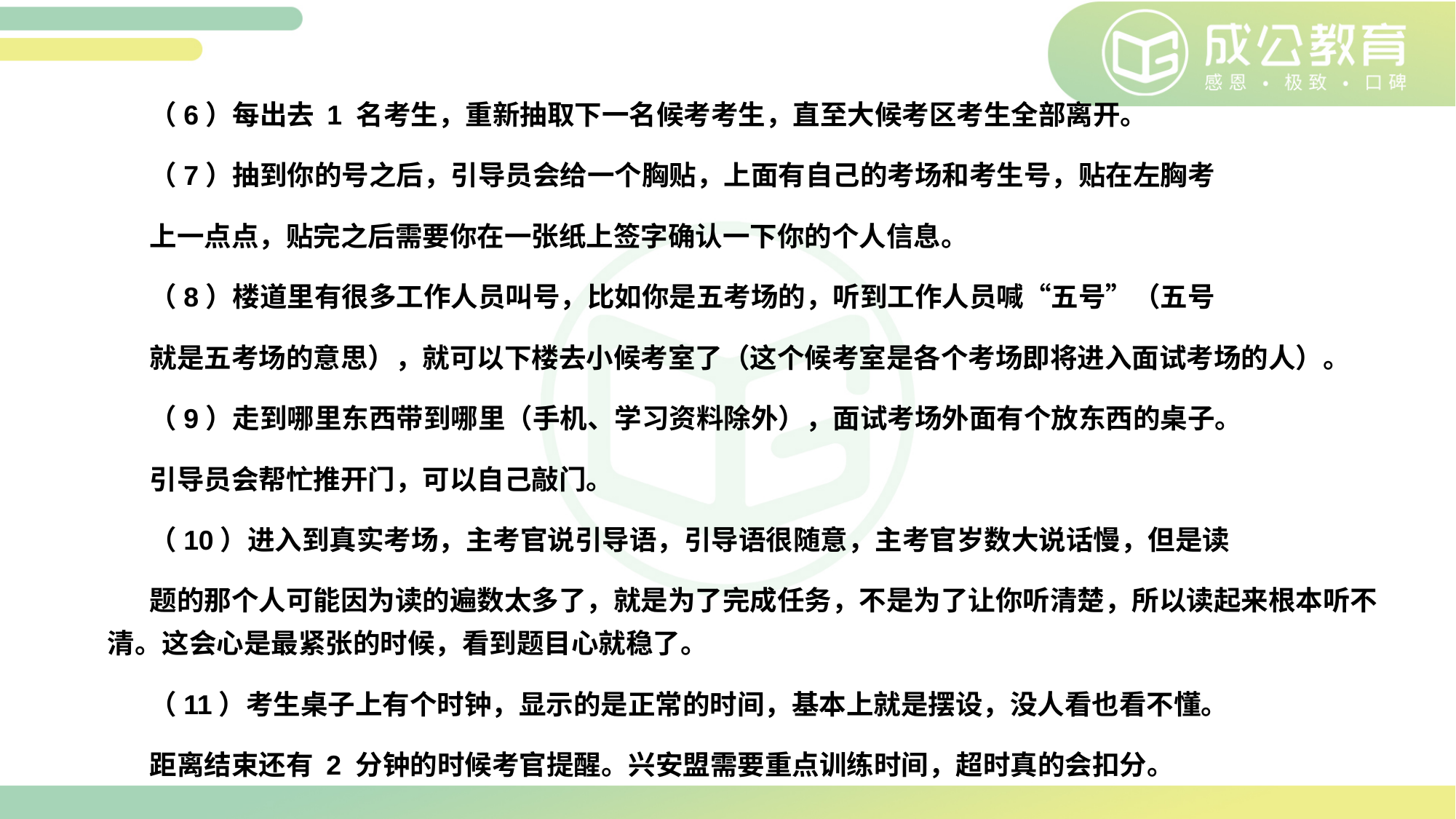

（6）每出去 1 名考生，重新抽取下一名候考考生，直至大候考区考生全部离开。
（7）抽到你的号之后，引导员会给一个胸贴，上面有自己的考场和考生号，贴在左胸考
上一点点，贴完之后需要你在一张纸上签字确认一下你的个人信息。
（8）楼道里有很多工作人员叫号，比如你是五考场的，听到工作人员喊“五号”（五号
就是五考场的意思），就可以下楼去小候考室了（这个候考室是各个考场即将进入面试考场的人）。
（9）走到哪里东西带到哪里（手机、学习资料除外），面试考场外面有个放东西的桌子。
引导员会帮忙推开门，可以自己敲门。
（10）进入到真实考场，主考官说引导语，引导语很随意，主考官岁数大说话慢，但是读
题的那个人可能因为读的遍数太多了，就是为了完成任务，不是为了让你听清楚，所以读起来根本听不清。这会心是最紧张的时候，看到题目心就稳了。
（11）考生桌子上有个时钟，显示的是正常的时间，基本上就是摆设，没人看也看不懂。
距离结束还有 2 分钟的时候考官提醒。兴安盟需要重点训练时间，超时真的会扣分。